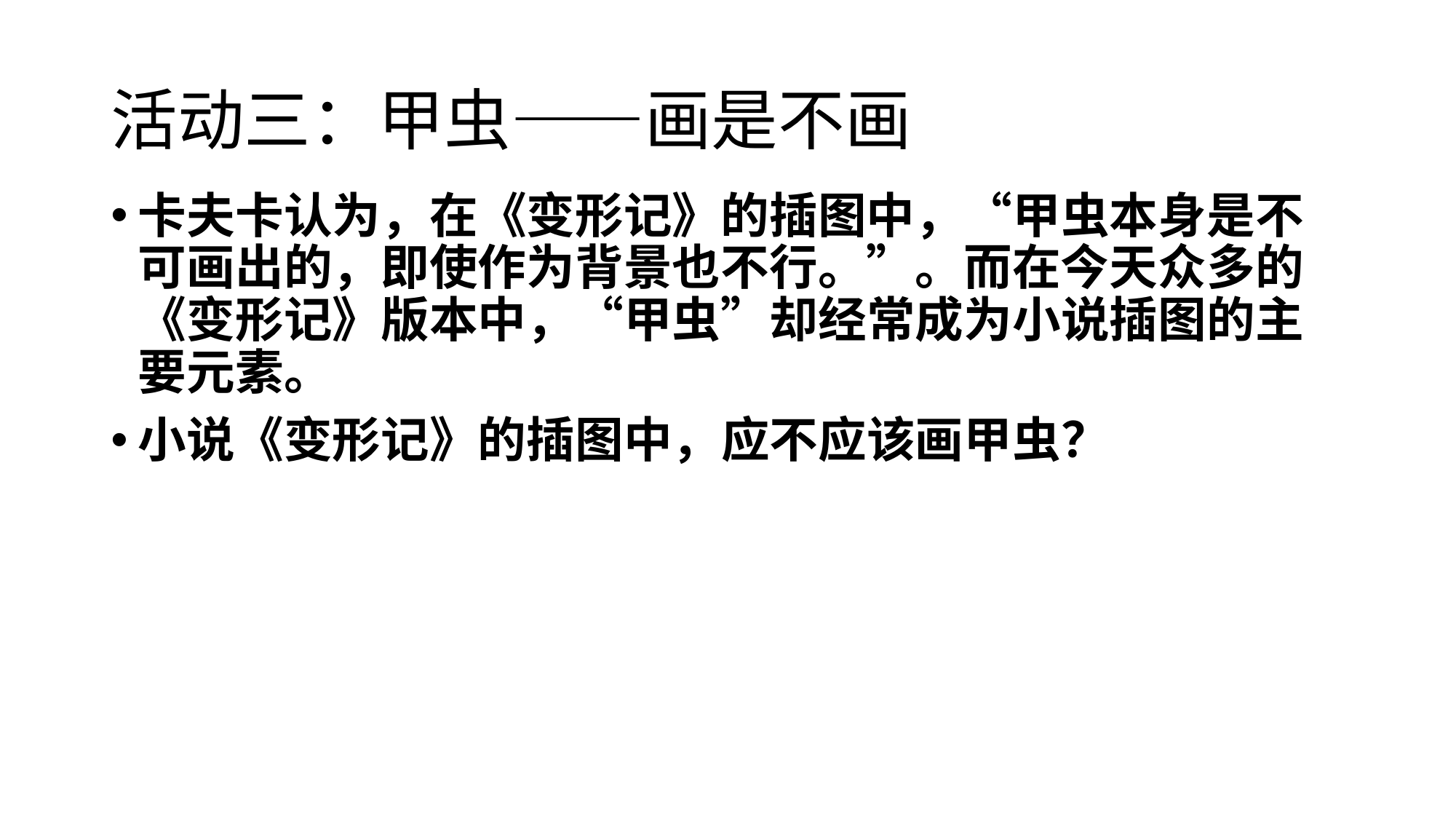

# 活动三：甲虫——画是不画
卡夫卡认为，在《变形记》的插图中，“甲虫本身是不可画出的，即使作为背景也不行。”。而在今天众多的《变形记》版本中，“甲虫”却经常成为小说插图的主要元素。
小说《变形记》的插图中，应不应该画甲虫？